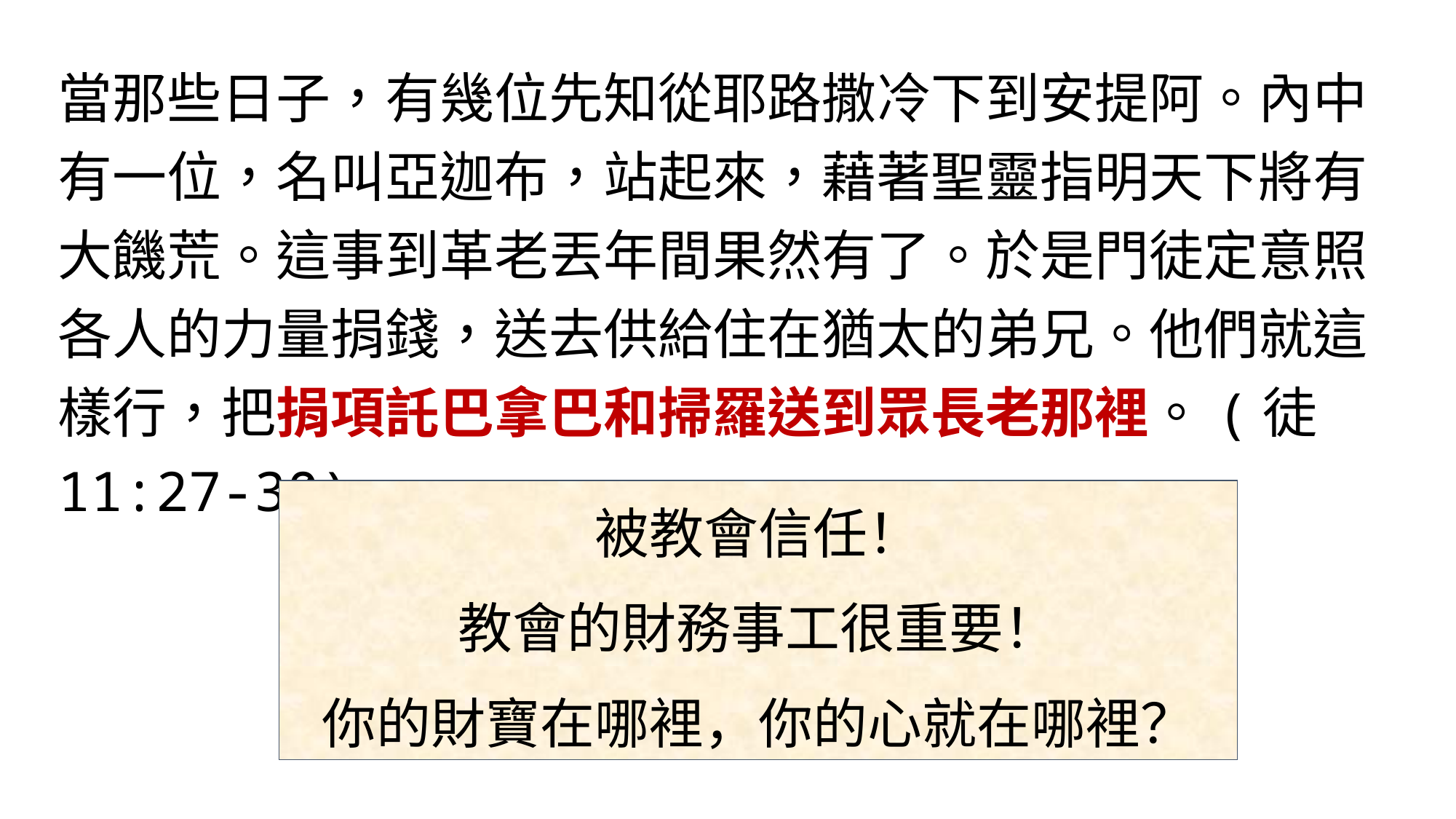

當那些日子，有幾位先知從耶路撒冷下到安提阿。內中有一位，名叫亞迦布，站起來，藉著聖靈指明天下將有大饑荒。這事到革老丟年間果然有了。於是門徒定意照各人的力量捐錢，送去供給住在猶太的弟兄。他們就這樣行，把捐項託巴拿巴和掃羅送到眾長老那裡。(徒11:27-30)
被教會信任！
教會的財務事工很重要！
你的財寶在哪裡，你的心就在哪裡？